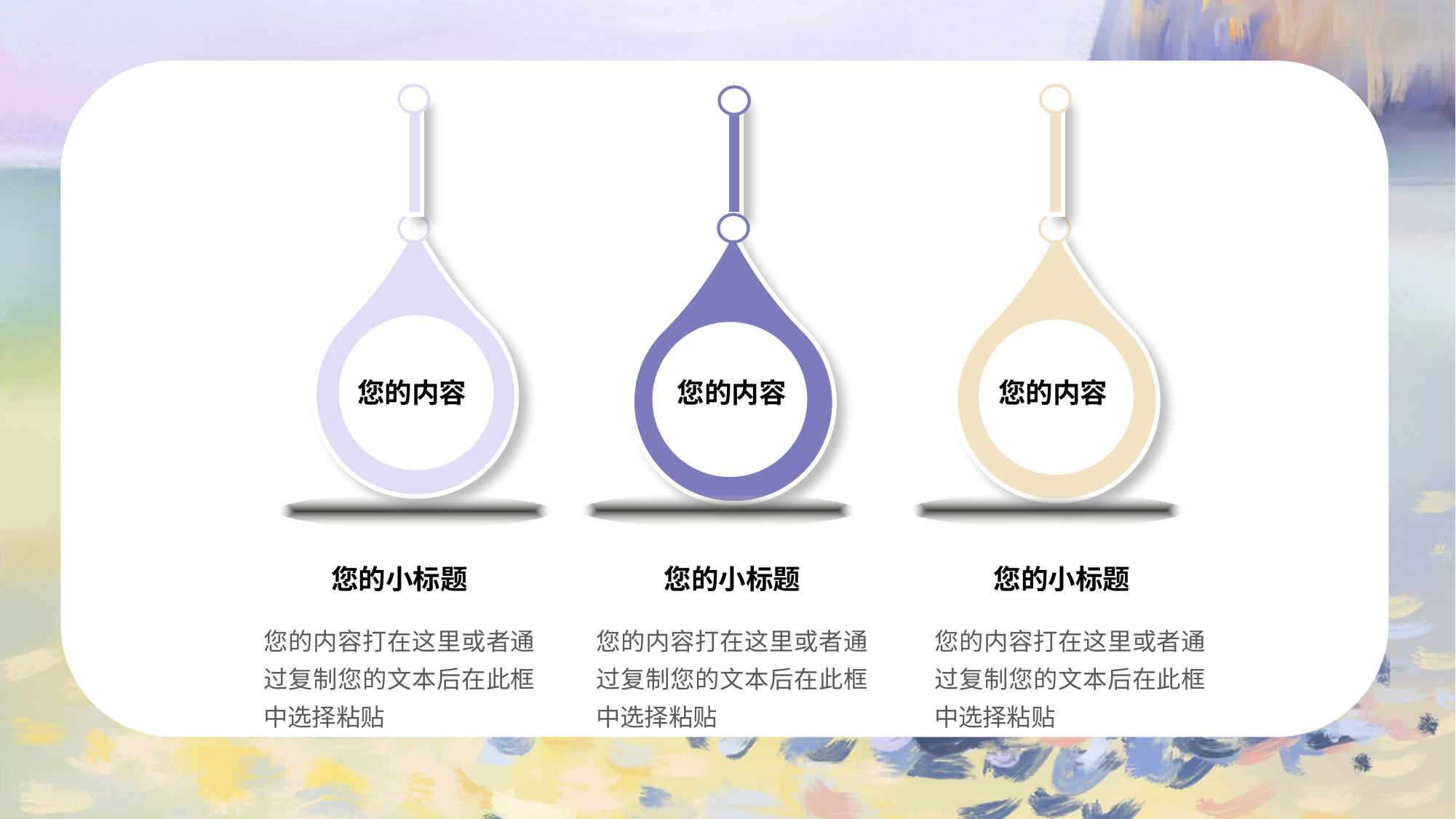

0

您的内容
您的内容
您的内容

您的小标题
您的小标题
您的小标题
您的内容打在这里或者通过复制您的文本后在此框中选择粘贴
您的内容打在这里或者通过复制您的文本后在此框中选择粘贴
您的内容打在这里或者通过复制您的文本后在此框中选择粘贴